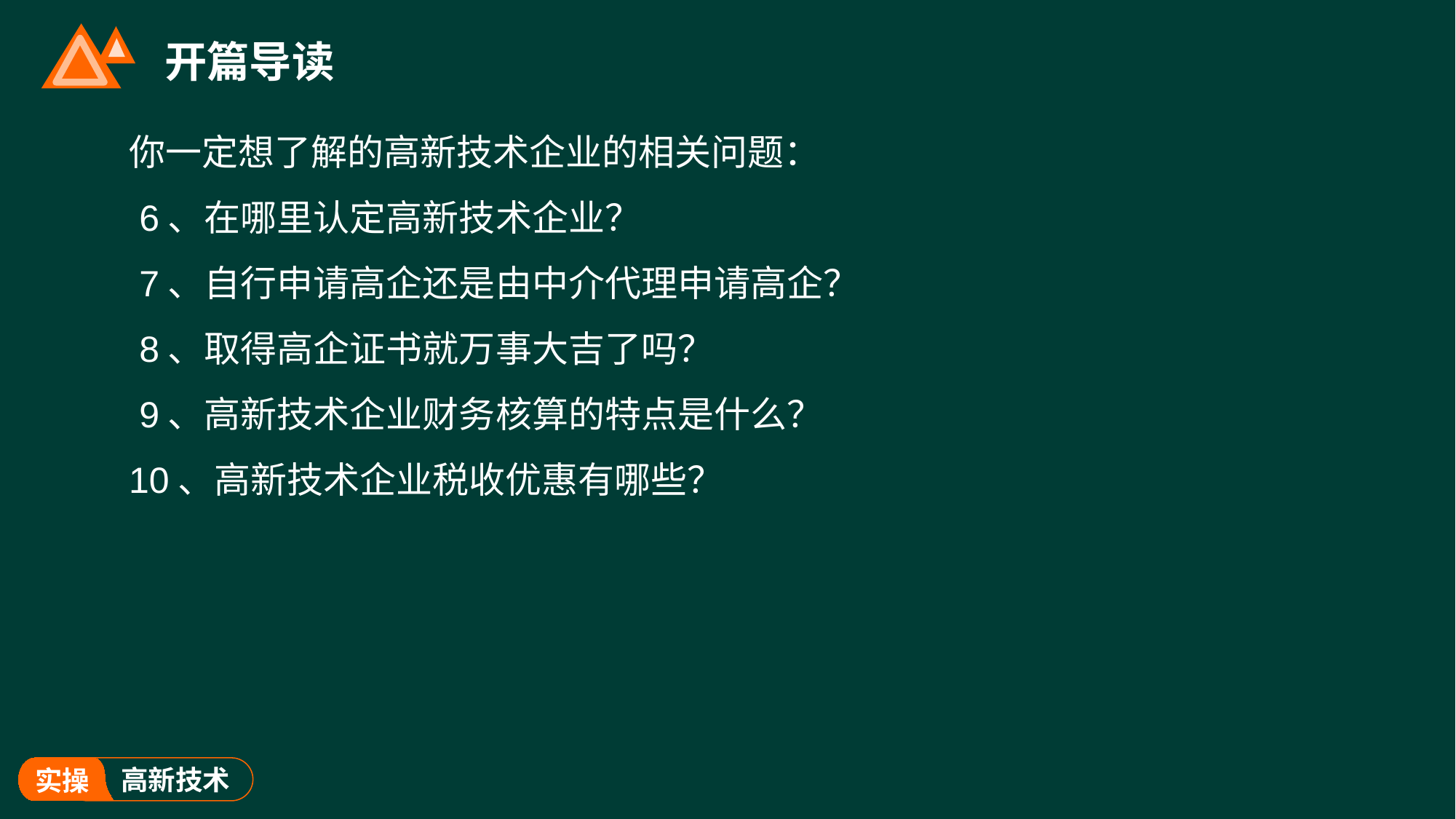

# 开篇导读
你一定想了解的高新技术企业的相关问题：
 6、在哪里认定高新技术企业？
 7、自行申请高企还是由中介代理申请高企？
 8、取得高企证书就万事大吉了吗？
 9、高新技术企业财务核算的特点是什么？
10、高新技术企业税收优惠有哪些？